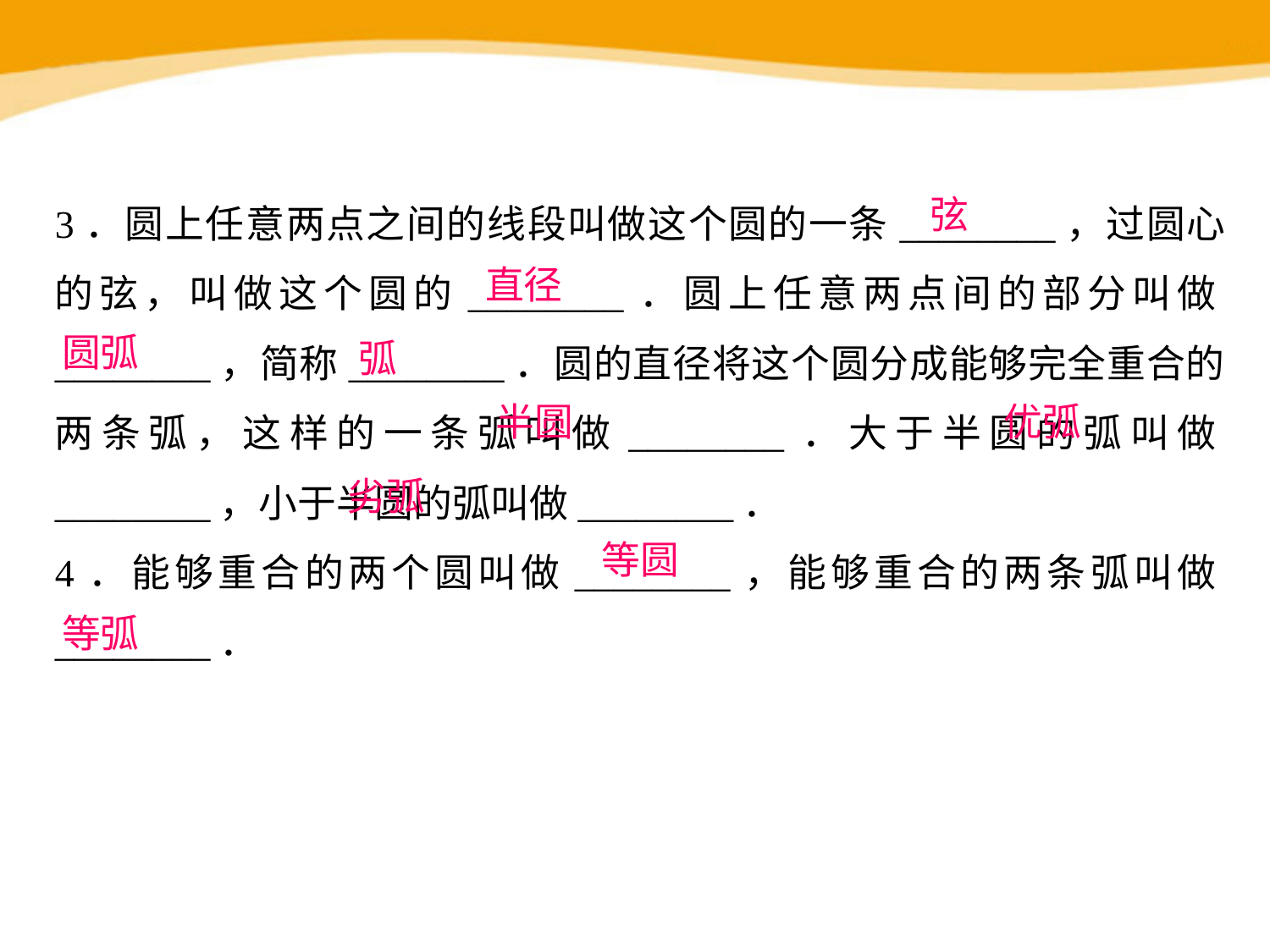

3．圆上任意两点之间的线段叫做这个圆的一条________，过圆心的弦，叫做这个圆的________．圆上任意两点间的部分叫做________，简称________．圆的直径将这个圆分成能够完全重合的两条弧，这样的一条弧叫做________．大于半圆的弧叫做________，小于半圆的弧叫做________．
4．能够重合的两个圆叫做________，能够重合的两条弧叫做________．
弦
直径
圆弧
弧
半圆
优弧
劣弧
等圆
等弧